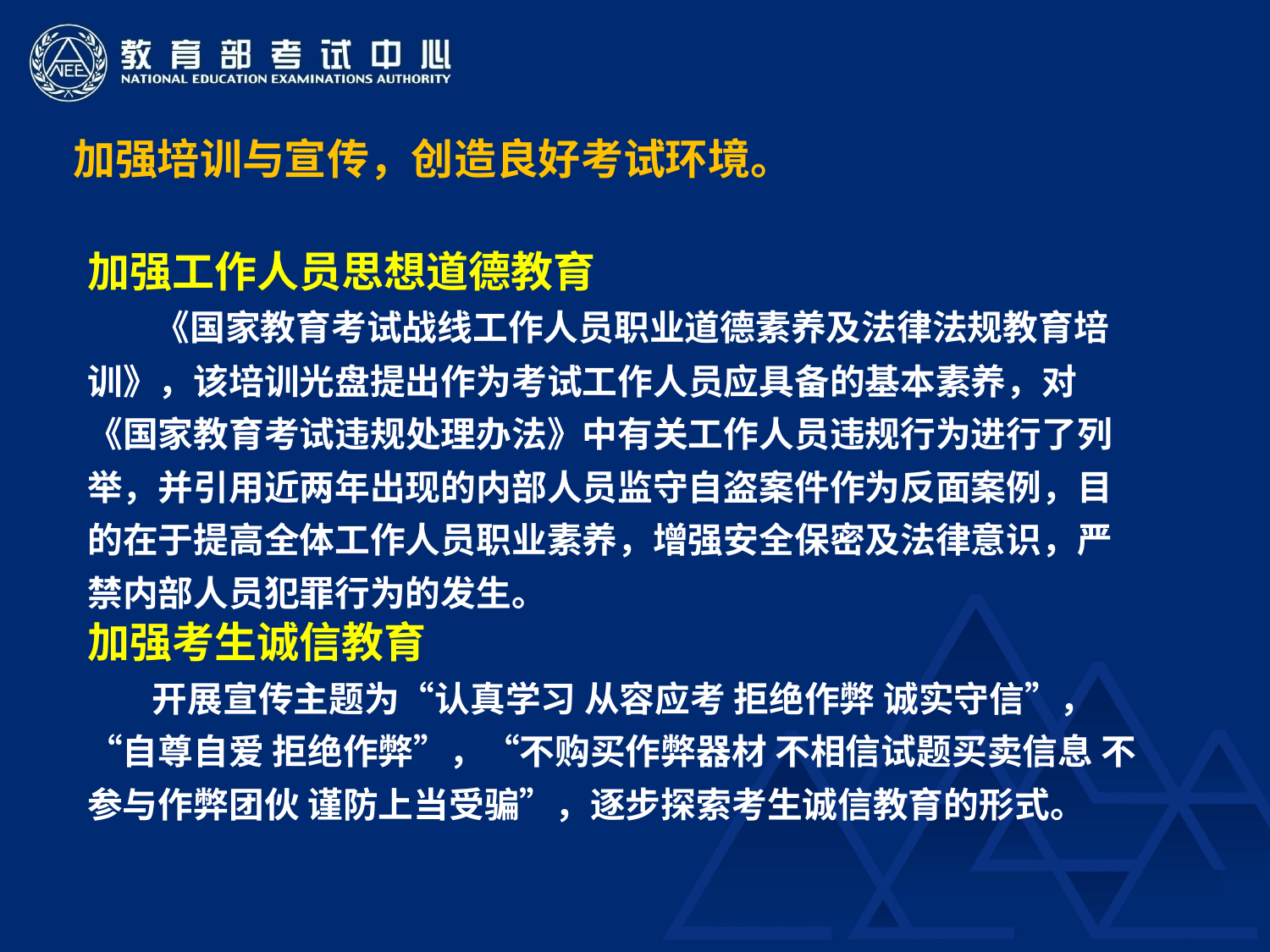

加强培训与宣传，创造良好考试环境。
加强工作人员思想道德教育
      《国家教育考试战线工作人员职业道德素养及法律法规教育培训》，该培训光盘提出作为考试工作人员应具备的基本素养，对《国家教育考试违规处理办法》中有关工作人员违规行为进行了列举，并引用近两年出现的内部人员监守自盗案件作为反面案例，目的在于提高全体工作人员职业素养，增强安全保密及法律意识，严禁内部人员犯罪行为的发生。
加强考生诚信教育
       开展宣传主题为“认真学习 从容应考 拒绝作弊 诚实守信”，“自尊自爱 拒绝作弊”，“不购买作弊器材 不相信试题买卖信息 不参与作弊团伙 谨防上当受骗”，逐步探索考生诚信教育的形式。